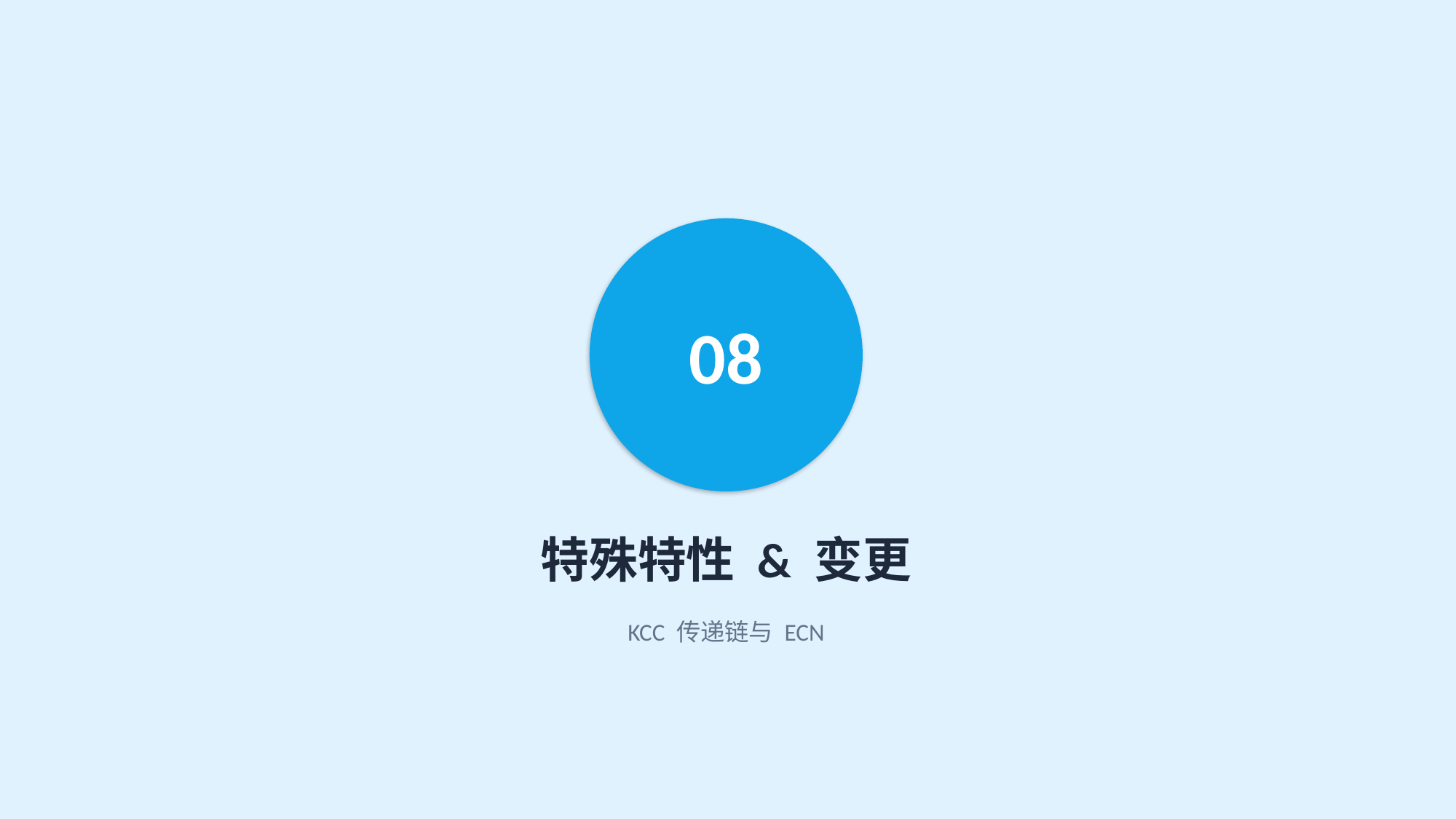

08
特殊特性 & 变更
KCC 传递链与 ECN